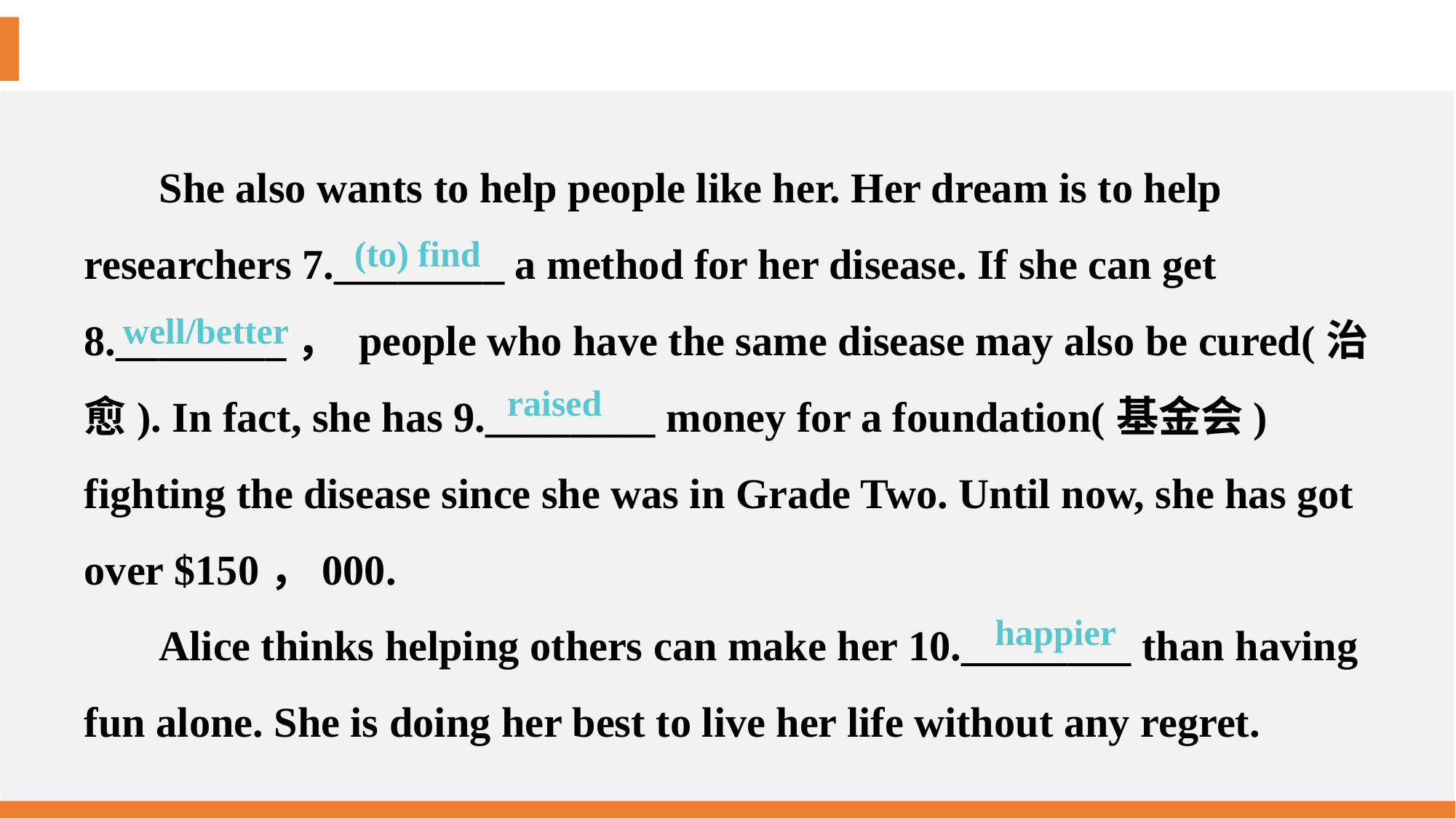

She also wants to help people like her. Her dream is to help researchers 7.________ a method for her disease. If she can get 8.________， people who have the same disease may also be cured(治愈). In fact, she has 9.________ money for a foundation(基金会) fighting the disease since she was in Grade Two. Until now, she has got over $150，000.
Alice thinks helping others can make her 10.________ than having fun alone. She is doing her best to live her life without any regret.
(to) find
well/better
raised
happier